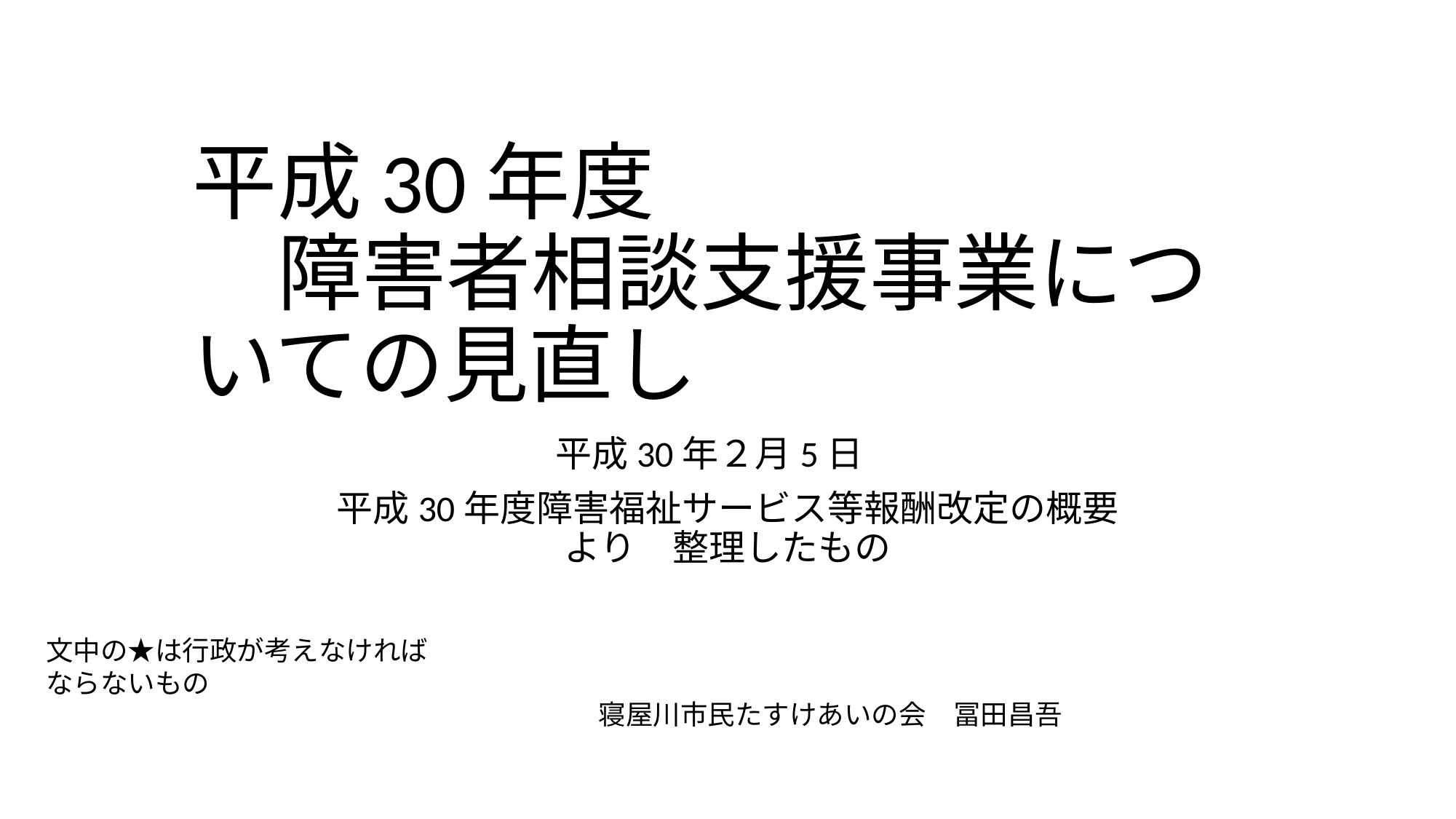

# 平成30年度　 　障害者相談支援事業についての見直し
平成30年２月5日
平成30年度障害福祉サービス等報酬改定の概要
より　整理したもの

文中の★は行政が考えなければならないもの
寝屋川市民たすけあいの会　冨田昌吾